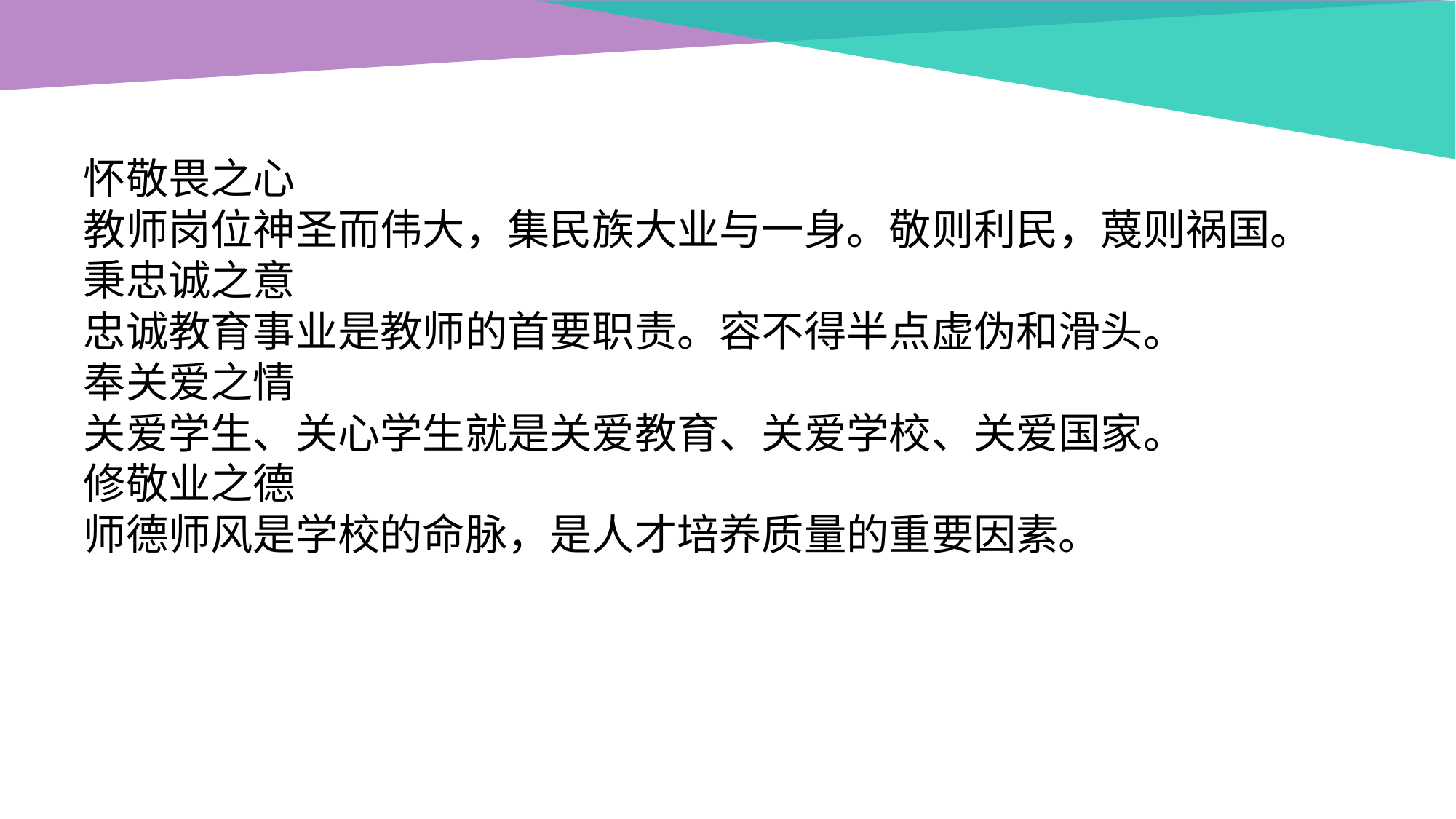

怀敬畏之心
教师岗位神圣而伟大，集民族大业与一身。敬则利民，蔑则祸国。
秉忠诚之意
忠诚教育事业是教师的首要职责。容不得半点虚伪和滑头。
奉关爱之情
关爱学生、关心学生就是关爱教育、关爱学校、关爱国家。
修敬业之德
师德师风是学校的命脉，是人才培养质量的重要因素。